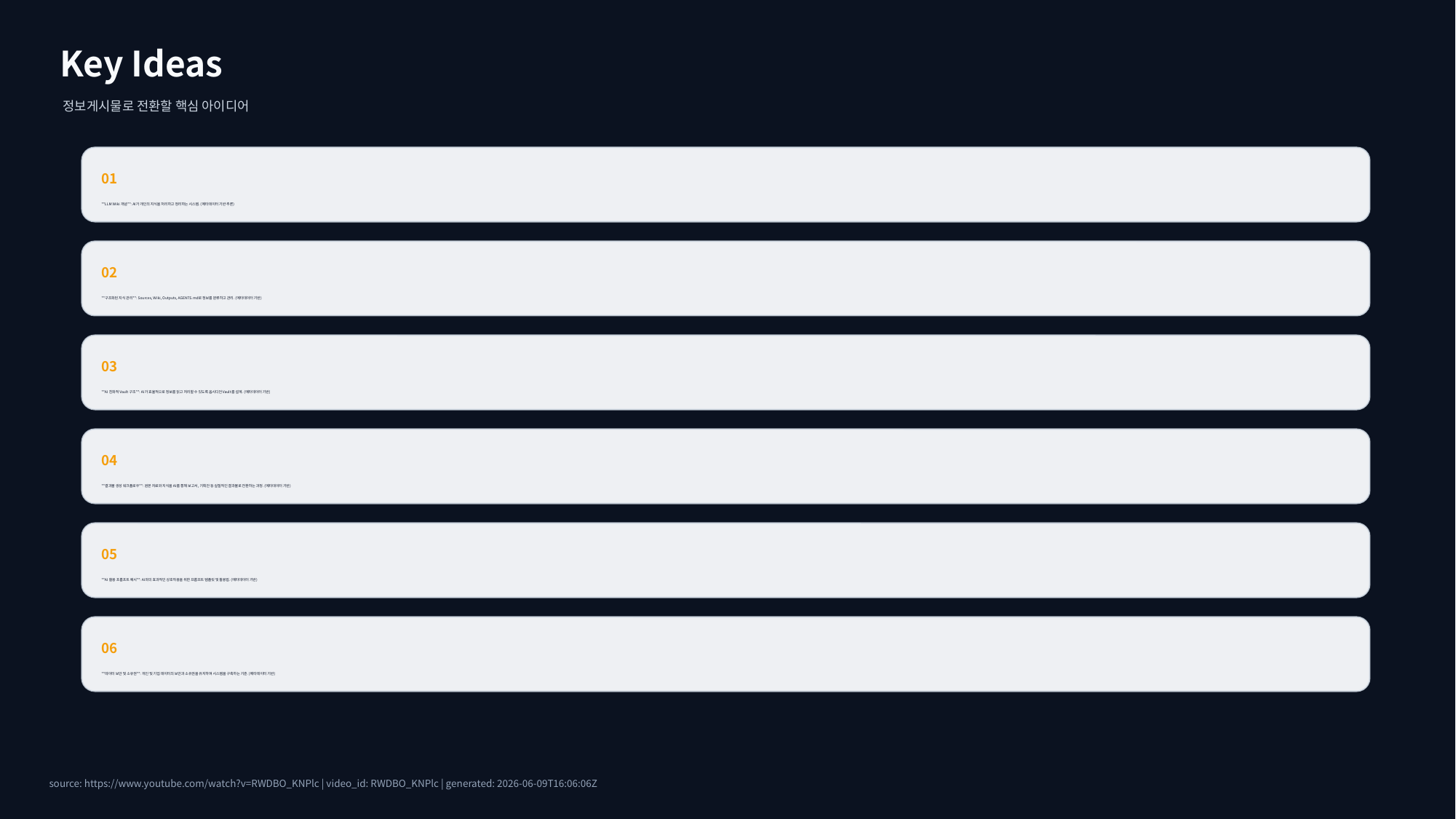

Key Ideas
정보게시물로 전환할 핵심 아이디어

01
**LLM Wiki 개념**: AI가 개인의 지식을 처리하고 정리하는 시스템. (메타데이터 기반 추론)

02
**구조화된 지식 관리**: Sources, Wiki, Outputs, AGENTS.md로 정보를 분류하고 관리. (메타데이터 기반)

03
**AI 친화적 Vault 구조**: AI가 효율적으로 정보를 읽고 처리할 수 있도록 옵시디언 Vault를 설계. (메타데이터 기반)

04
**결과물 생성 워크플로우**: 원본 자료와 지식을 AI를 통해 보고서, 기획안 등 실질적인 결과물로 전환하는 과정. (메타데이터 기반)

05
**AI 활용 프롬프트 예시**: AI와의 효과적인 상호작용을 위한 프롬프트 템플릿 및 활용법. (메타데이터 기반)

06
**데이터 보안 및 소유권**: 개인 및 기업 데이터의 보안과 소유권을 유지하며 시스템을 구축하는 기준. (메타데이터 기반)
source: https://www.youtube.com/watch?v=RWDBO_KNPlc | video_id: RWDBO_KNPlc | generated: 2026-06-09T16:06:06Z